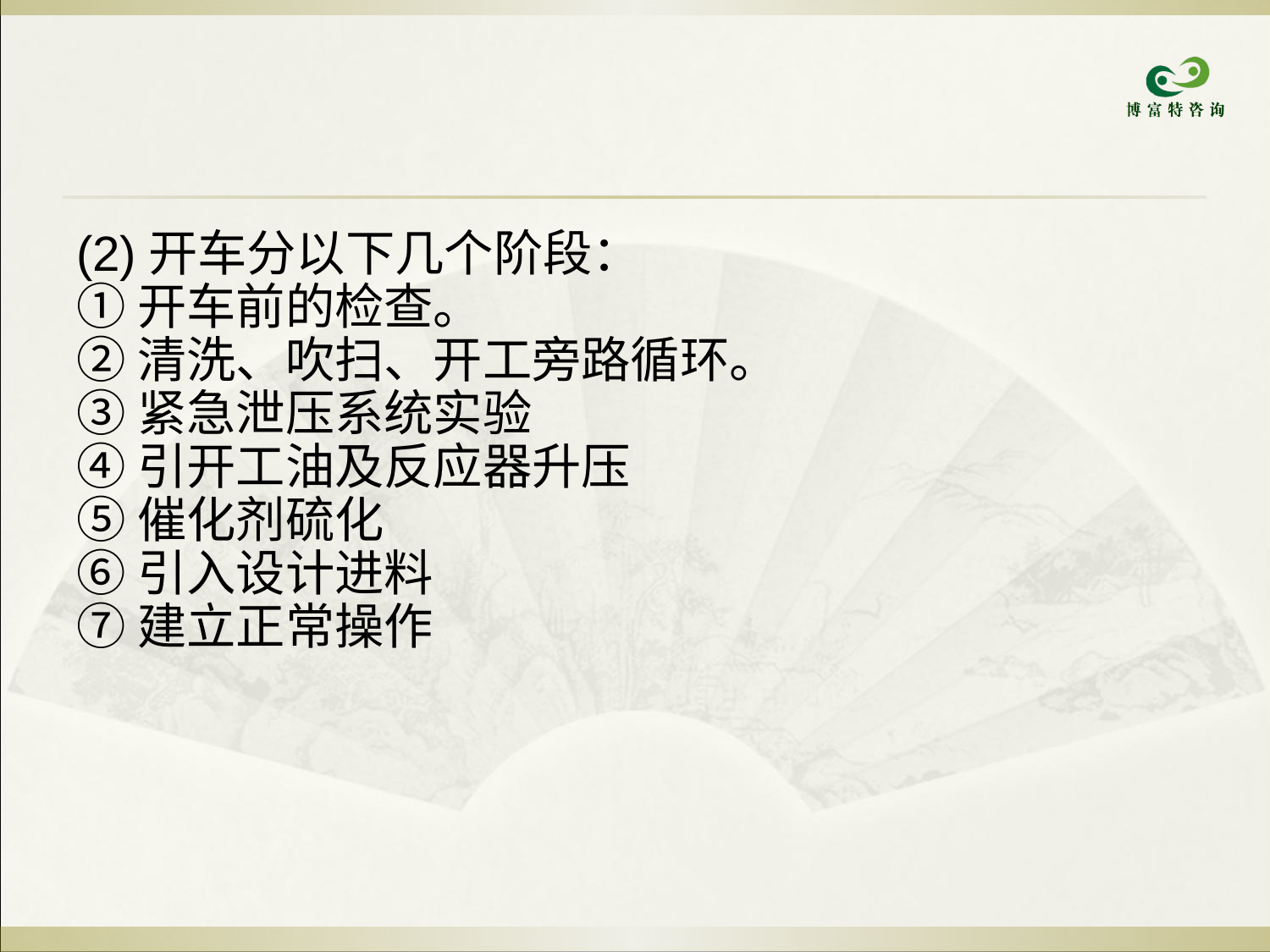

(2)开车分以下几个阶段：
①开车前的检查。
②清洗、吹扫、开工旁路循环。
③紧急泄压系统实验
④引开工油及反应器升压
⑤催化剂硫化
⑥引入设计进料
⑦建立正常操作